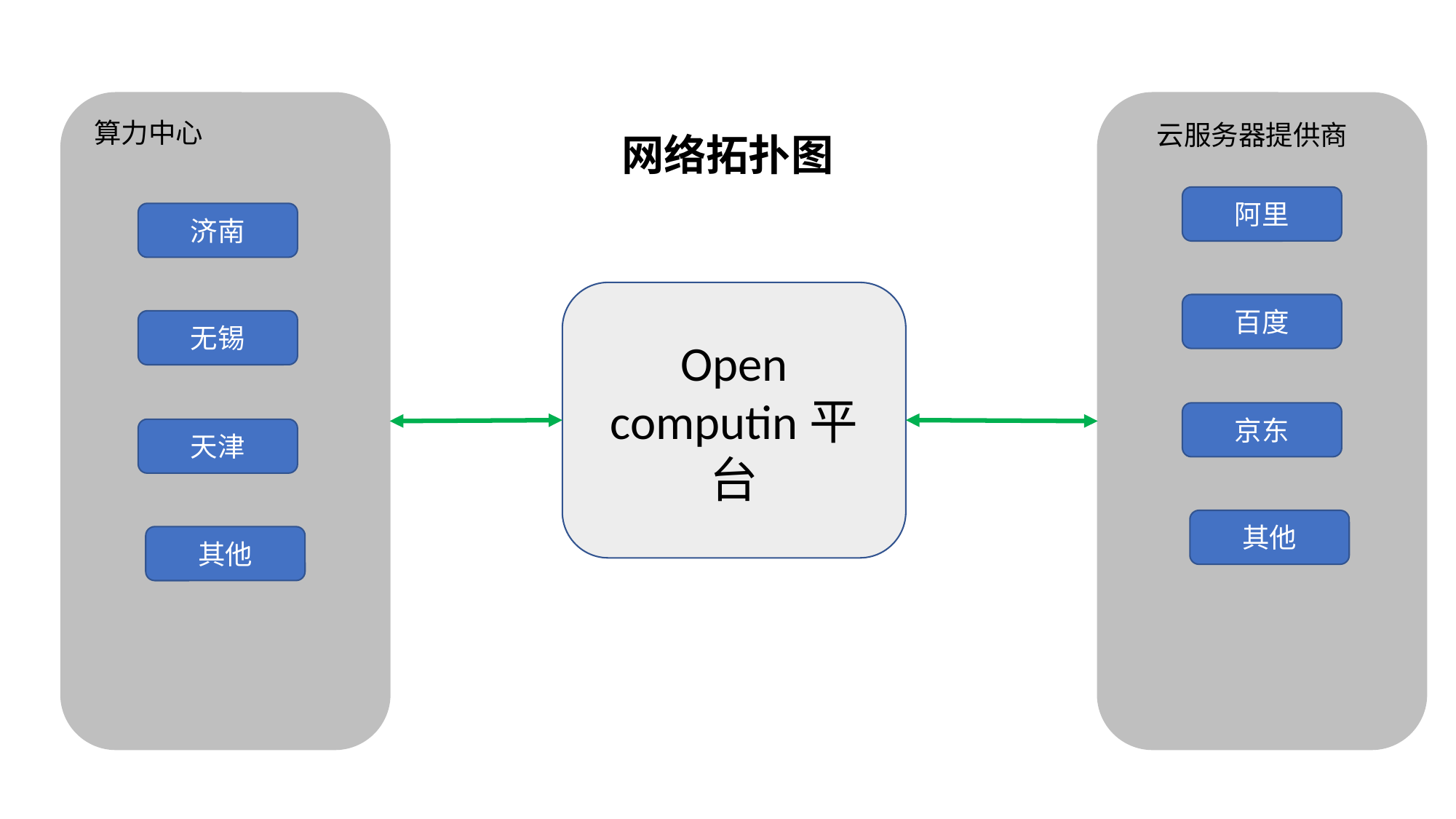

算力中心
云服务器提供商
网络拓扑图
阿里
济南
Open computin平台
百度
无锡
京东
天津
其他
其他